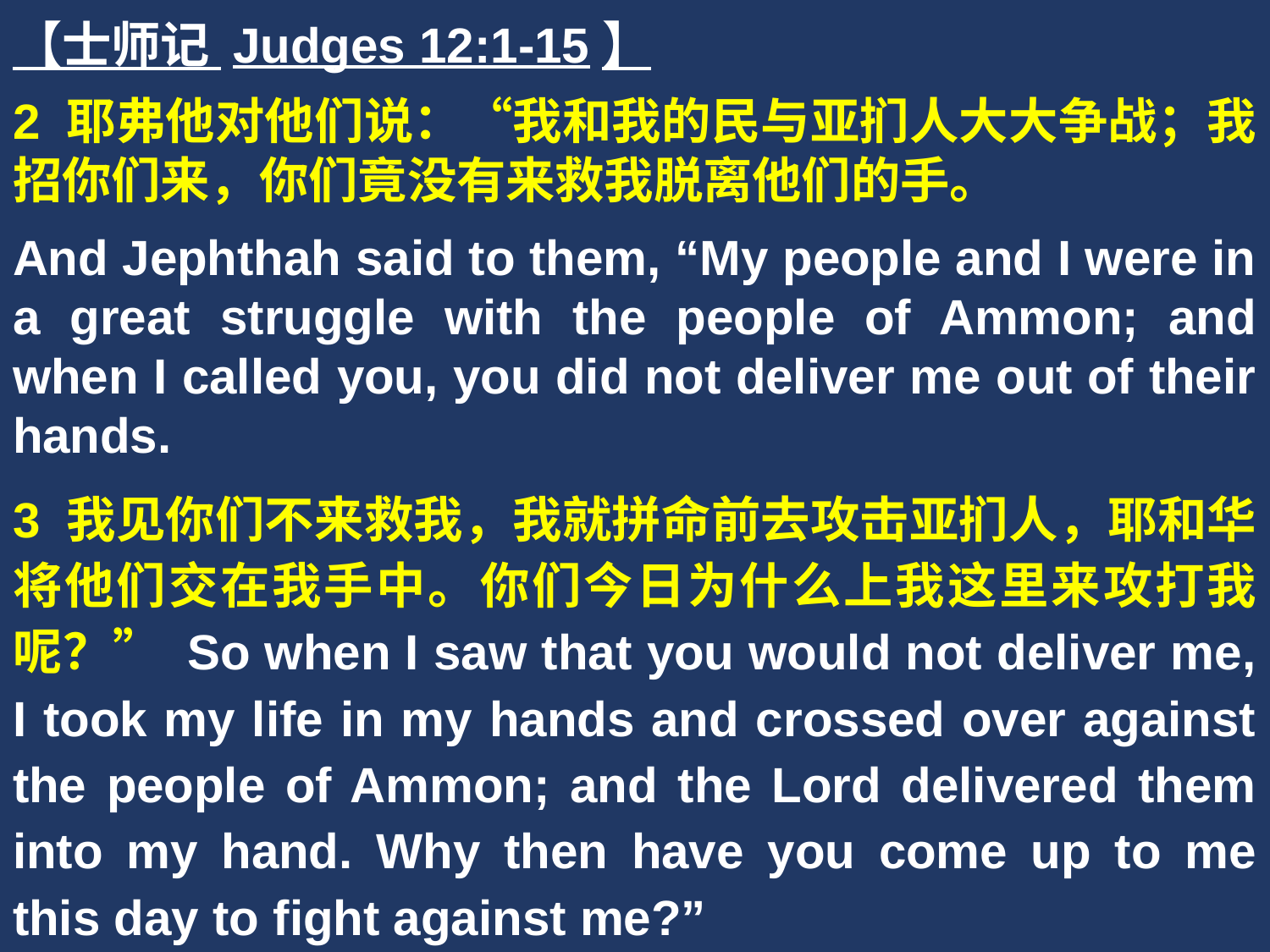

【士师记 Judges 12:1-15】
2 耶弗他对他们说：“我和我的民与亚扪人大大争战；我招你们来，你们竟没有来救我脱离他们的手。
And Jephthah said to them, “My people and I were in a great struggle with the people of Ammon; and when I called you, you did not deliver me out of their hands.
3 我见你们不来救我，我就拼命前去攻击亚扪人，耶和华将他们交在我手中。你们今日为什么上我这里来攻打我呢？” So when I saw that you would not deliver me, I took my life in my hands and crossed over against the people of Ammon; and the Lord delivered them into my hand. Why then have you come up to me this day to fight against me?”